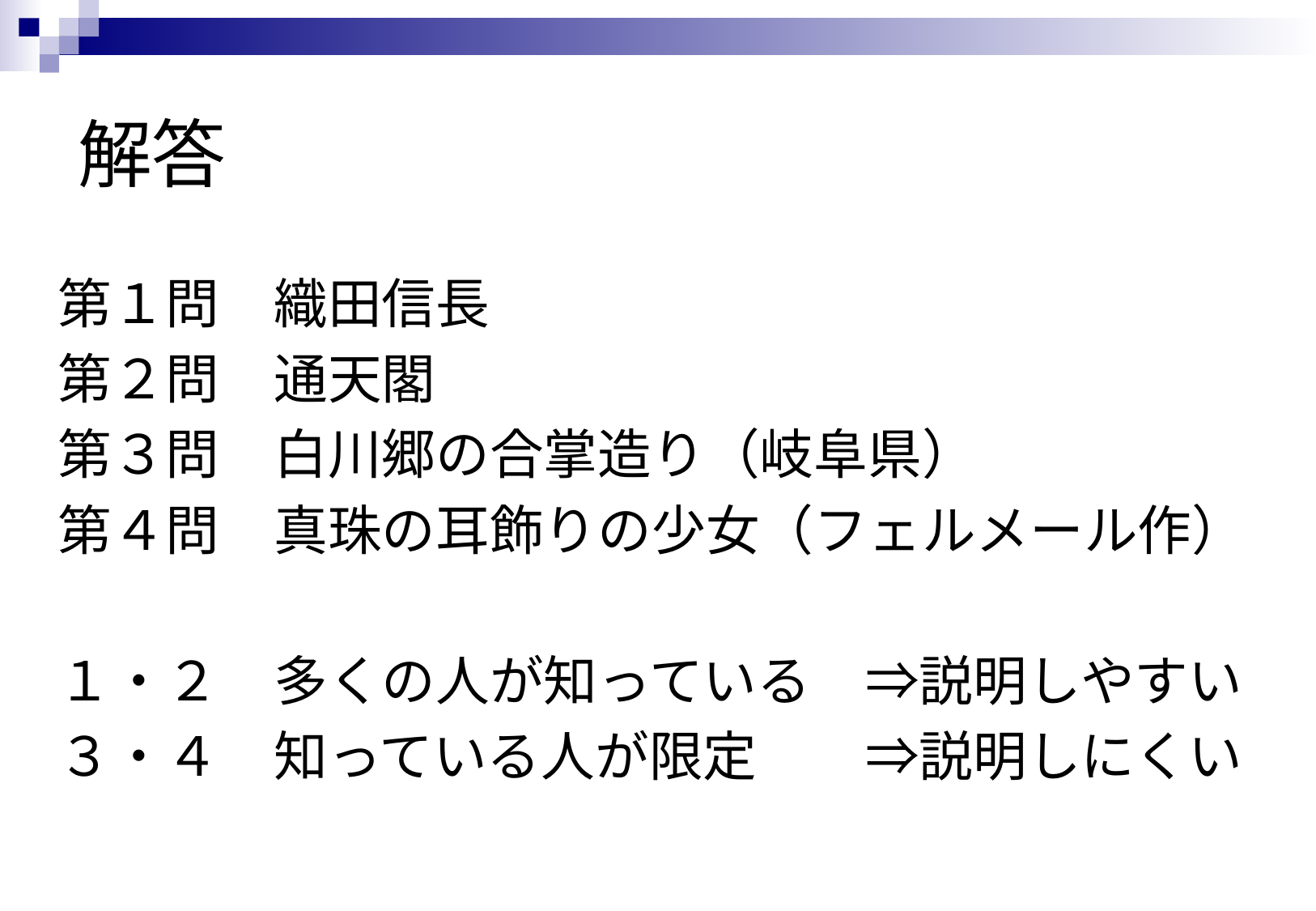

# 解答
第１問　織田信長
第２問　通天閣
第３問　白川郷の合掌造り（岐阜県）
第４問　真珠の耳飾りの少女（フェルメール作）

１・２　多くの人が知っている　⇒説明しやすい
３・４　知っている人が限定　　⇒説明しにくい